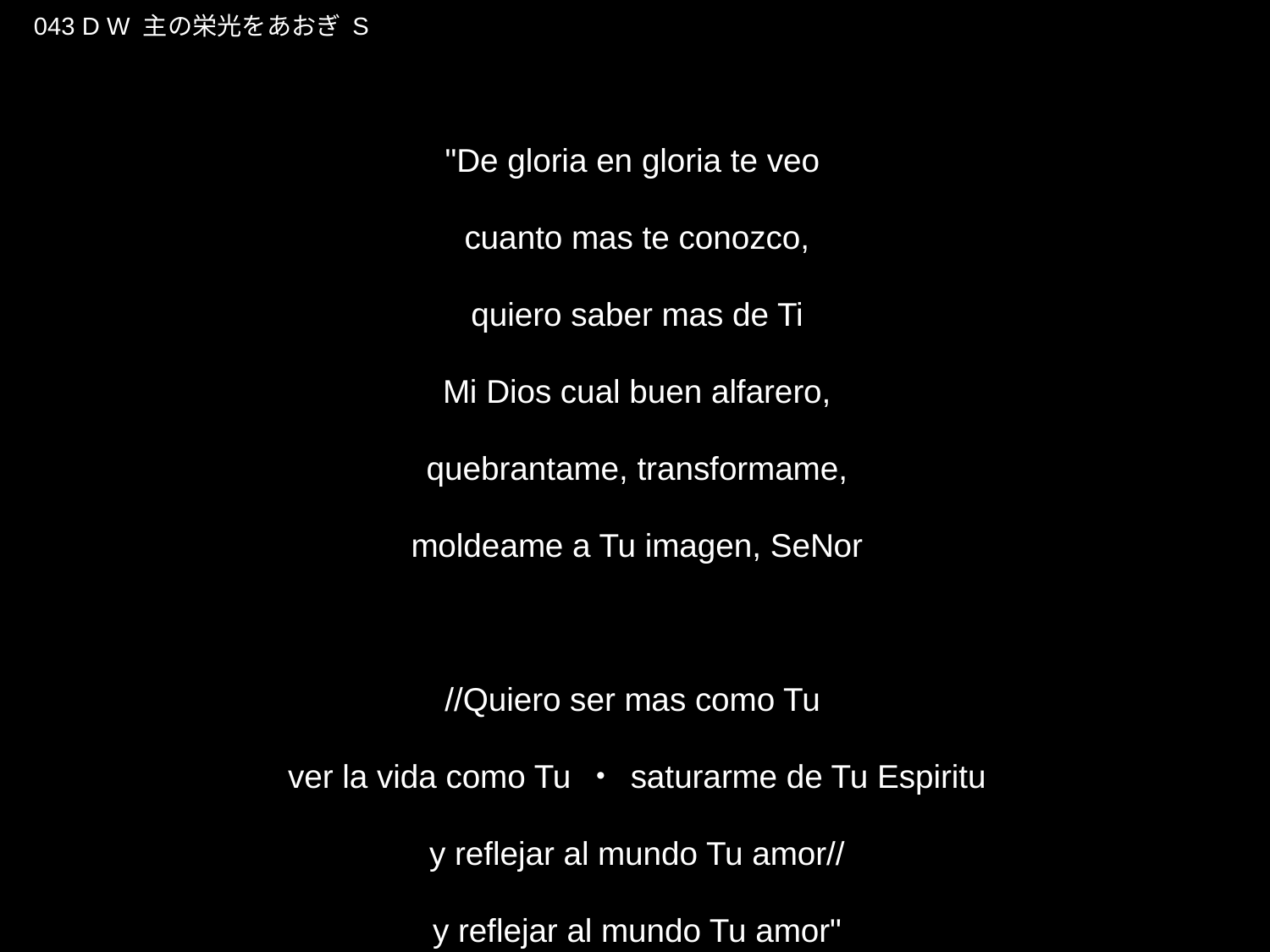

しゅのえいこうをあおぎ
★W
043 D W 主の栄光をあおぎ S
★３
"De gloria en gloria te veo
cuanto mas te conozco,
quiero saber mas de Ti
Mi Dios cual buen alfarero,
quebrantame, transformame,
moldeame a Tu imagen, SeNor
//Quiero ser mas como Tu
ver la vida como Tu・saturarme de Tu Espiritu
y reflejar al mundo Tu amor//
y reflejar al mundo Tu amor"